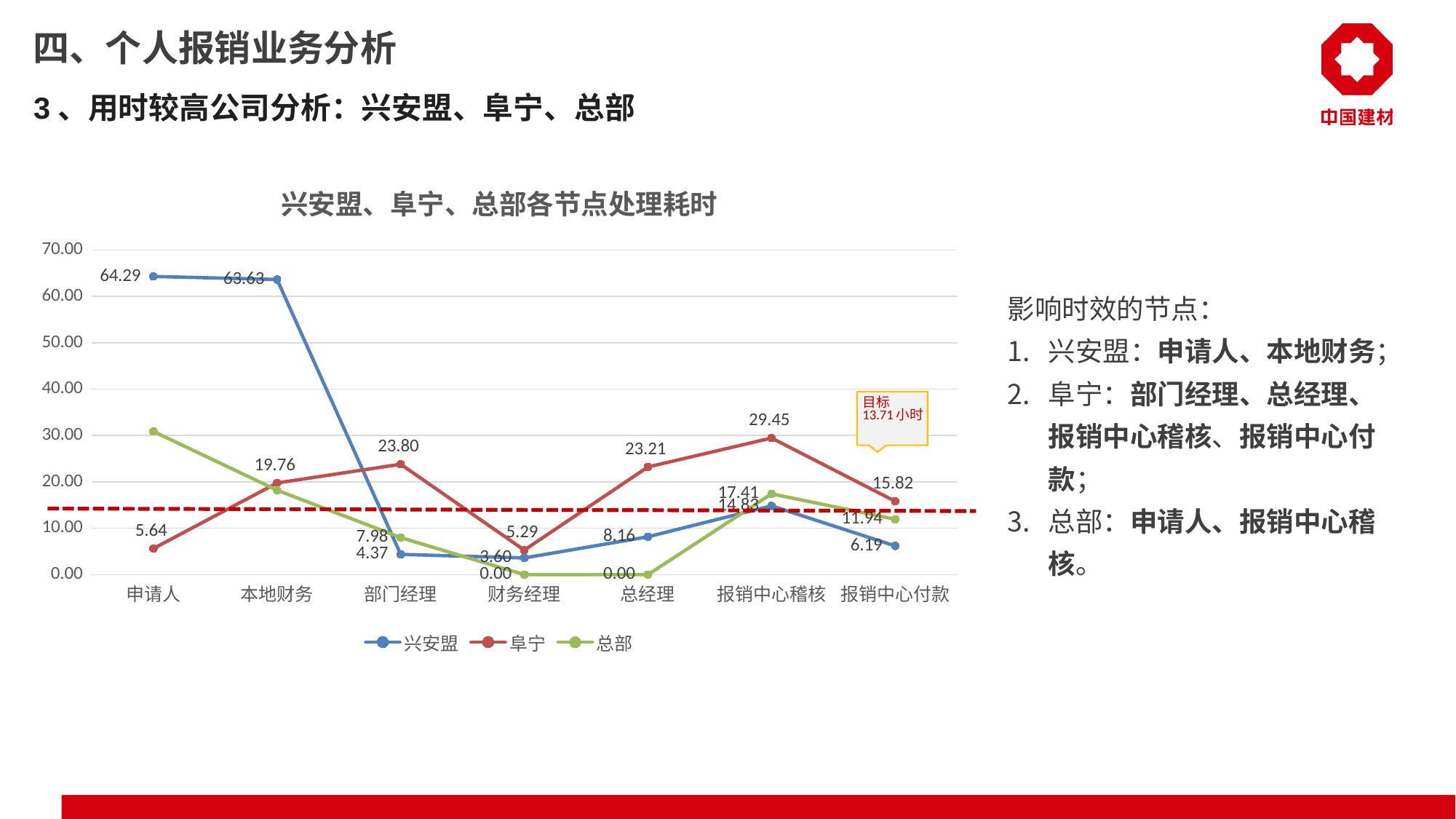

四、个人报销业务分析
3、用时较高公司分析：兴安盟、阜宁、总部

### Chart: 兴安盟、阜宁、总部各节点处理耗时

| Category | 兴安盟 | 阜宁 | 总部 |
|---|---|---|---|
| 申请人 | 64.2874702381003 | 5.63520763187747 | 30.8669444444403 |
| 本地财务 | 63.6291559828992 | 19.7646141975339 | 18.2013751868453 |
| 部门经理 | 4.37134057971517 | 23.8040382317831 | 7.98452203600913 |
| 财务经理 | 3.60218599033744 | 5.28831823670771 | 0.0 |
| 总经理 | 8.16036231884146 | 23.2064130434801 | 0.0 |
| 报销中心稽核 | 14.8281365740695 | 29.4450573671531 | 17.4120999396179 |
| 报销中心付款 | 6.19469696968074 | 15.8184689153318 | 11.9417352320614 |
影响时效的节点：
兴安盟：申请人、本地财务；
阜宁：部门经理、总经理、报销中心稽核、报销中心付款；
总部：申请人、报销中心稽核。